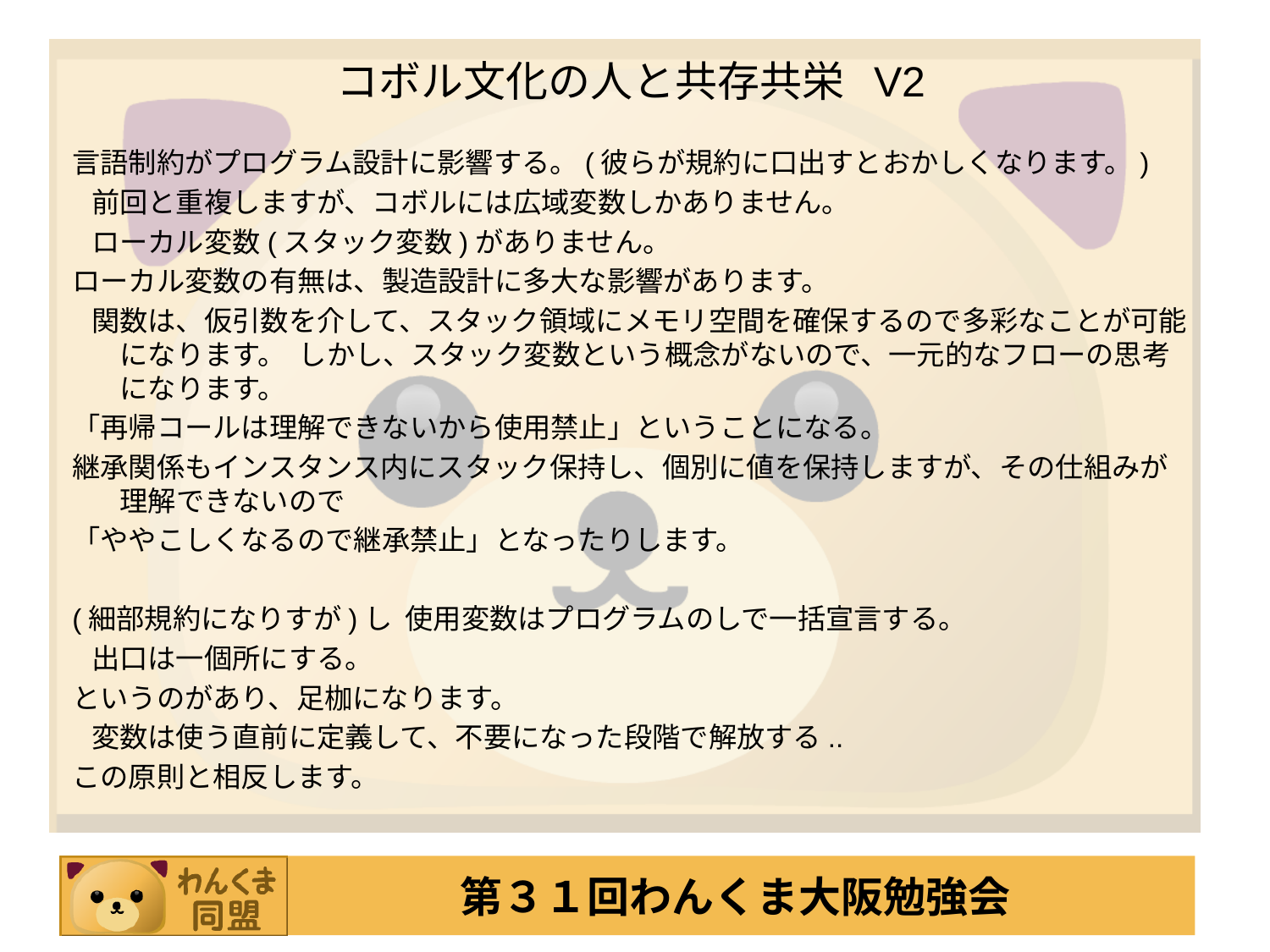

# コボル文化の人と共存共栄  V2
言語制約がプログラム設計に影響する。(彼らが規約に口出すとおかしくなります。)
  前回と重複しますが、コボルには広域変数しかありません。
  ローカル変数(スタック変数)がありません。
ローカル変数の有無は、製造設計に多大な影響があります。
  関数は、仮引数を介して、スタック領域にメモリ空間を確保するので多彩なことが可能になります。  しかし、スタック変数という概念がないので、一元的なフローの思考になります。
「再帰コールは理解できないから使用禁止」ということになる。
継承関係もインスタンス内にスタック保持し、個別に値を保持しますが、その仕組みが理解できないので
「ややこしくなるので継承禁止」となったりします。

(細部規約になりすが)し  使用変数はプログラムのしで一括宣言する。
  出口は一個所にする。
というのがあり、足枷になります。
  変数は使う直前に定義して、不要になった段階で解放する..
この原則と相反します。